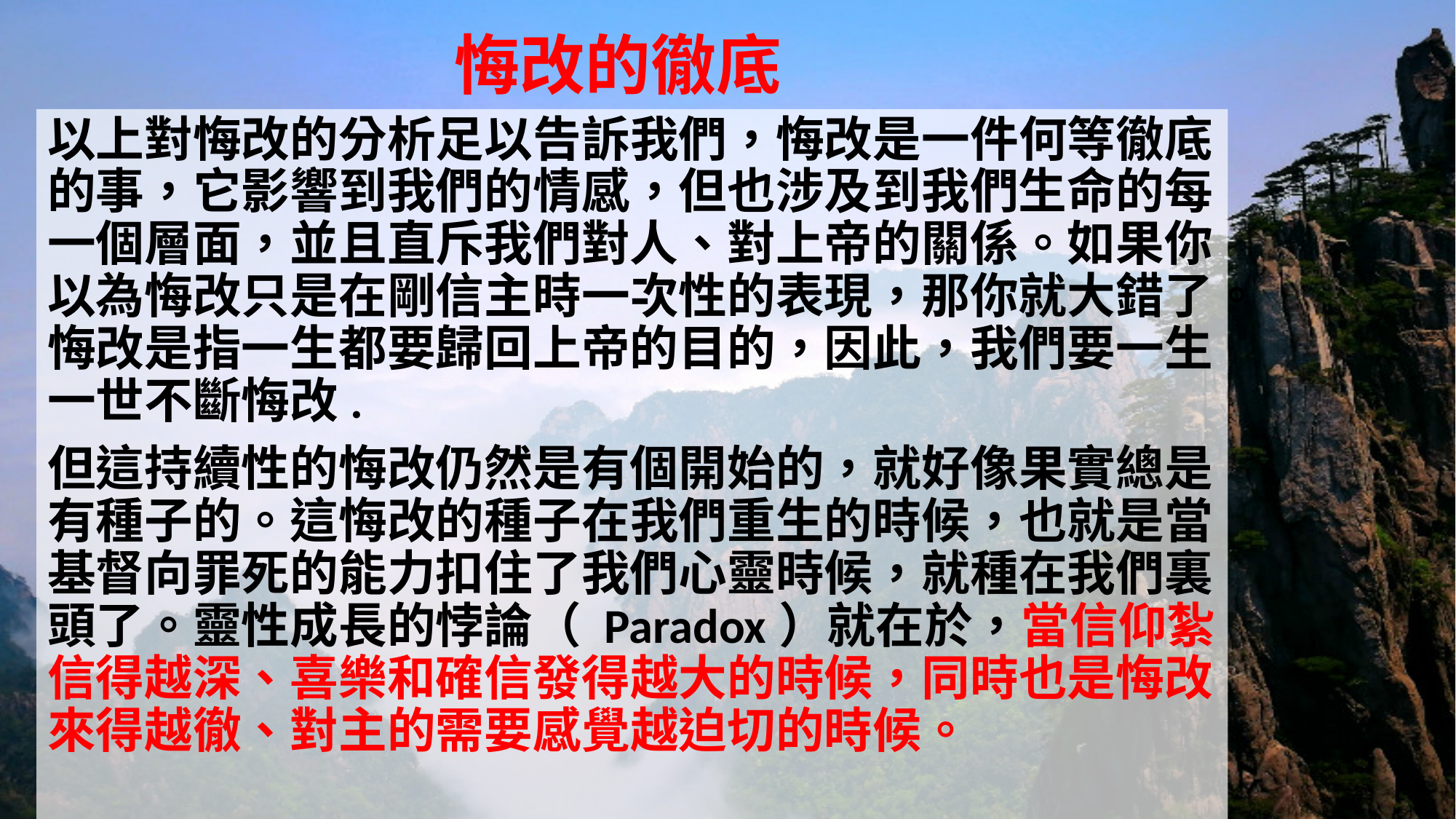

# 悔改的徹底
以上對悔改的分析足以告訴我們，悔改是一件何等徹底的事，它影響到我們的情感，但也涉及到我們生命的每一個層面，並且直斥我們對人、對上帝的關係。如果你以為悔改只是在剛信主時一次性的表現，那你就大錯了。悔改是指一生都要歸回上帝的目的，因此，我們要一生一世不斷悔改.
但這持續性的悔改仍然是有個開始的，就好像果實總是有種子的。這悔改的種子在我們重生的時候，也就是當基督向罪死的能力扣住了我們心靈時候，就種在我們裏頭了。靈性成長的悖論（ Paradox）就在於，當信仰紮信得越深、喜樂和確信發得越大的時候，同時也是悔改來得越徹、對主的需要感覺越迫切的時候。